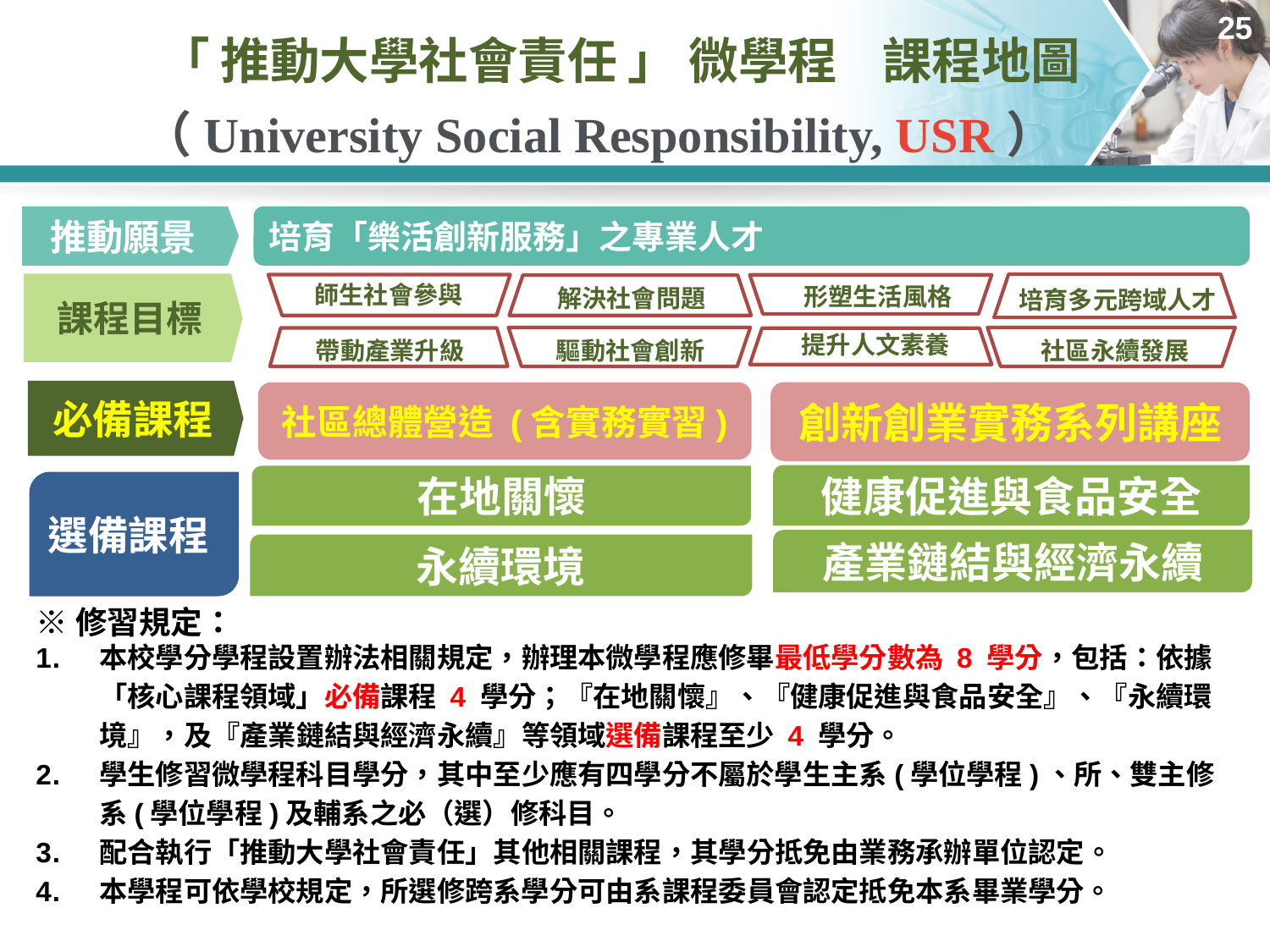

25
「 推動大學社會責任 」 微學程    課程地圖
（University Social Responsibility, USR）
推動願景
培育「樂活創新服務」之專業人才
師生社會參與
形塑生活風格
解決社會問題
培育多元跨域人才
提升人文素養
帶動產業升級
驅動社會創新
社區永續發展

課程目標
必備課程
創新創業實務系列講座
社區總體營造 (含實務實習)
健康促進與食品安全
在地關懷
產業鏈結與經濟永續
永續環境
選備課程
※修習規定：
本校學分學程設置辦法相關規定，辦理本微學程應修畢最低學分數為 8 學分，包括：依據「核心課程領域」必備課程 4 學分；『在地關懷』、『健康促進與食品安全』、『永續環境』，及『產業鏈結與經濟永續』等領域選備課程至少 4 學分。
學生修習微學程科目學分，其中至少應有四學分不屬於學生主系(學位學程)、所、雙主修系(學位學程)及輔系之必（選）修科目。
配合執行「推動大學社會責任」其他相關課程，其學分抵免由業務承辦單位認定。
本學程可依學校規定，所選修跨系學分可由系課程委員會認定抵免本系畢業學分。